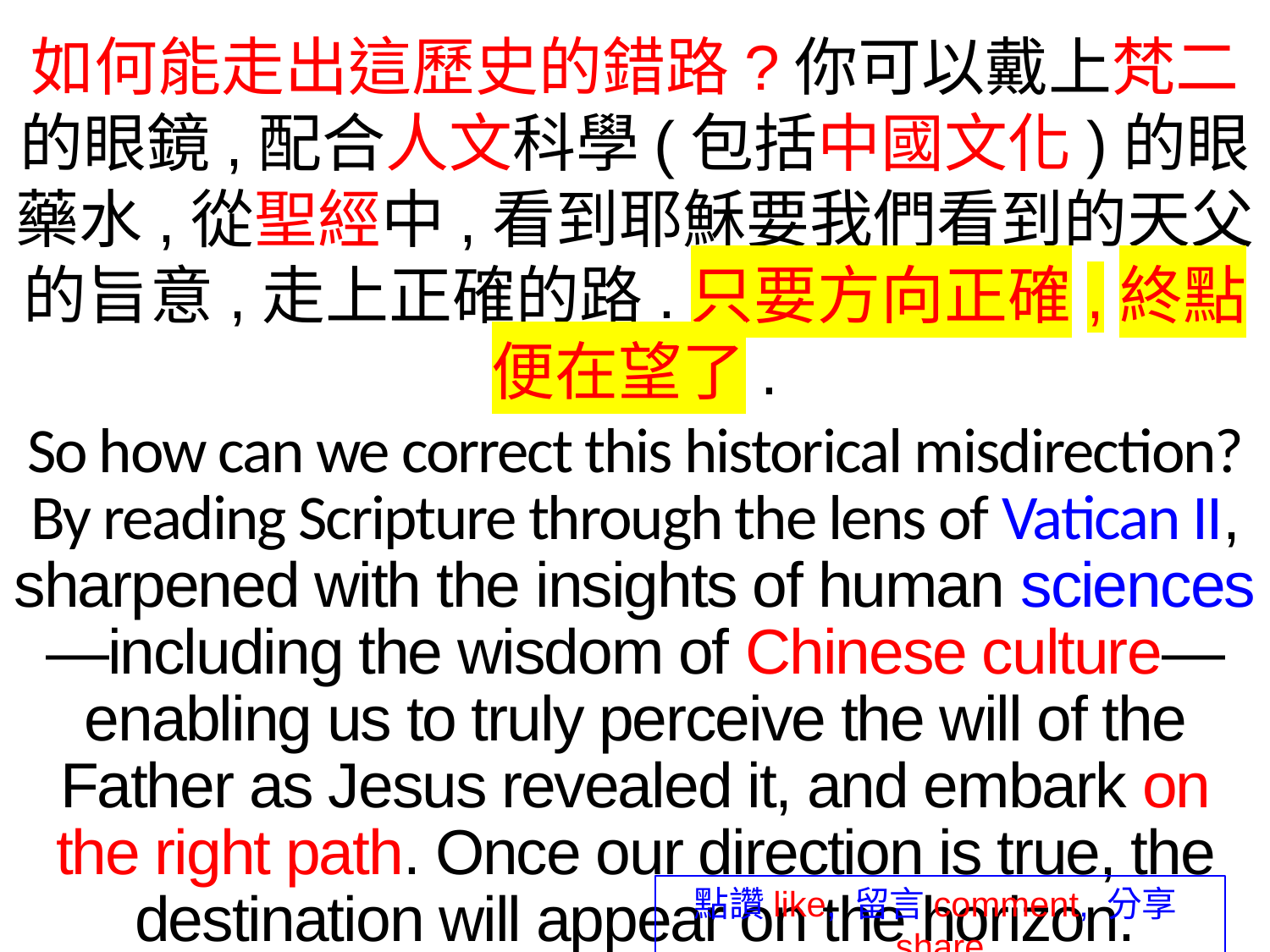

如何能走出這歷史的錯路?你可以戴上梵二的眼鏡,配合人文科學(包括中國文化)的眼藥水,從聖經中,看到耶穌要我們看到的天父的旨意,走上正確的路.只要方向正確,終點便在望了.
So how can we correct this historical misdirection? By reading Scripture through the lens of Vatican II, sharpened with the insights of human sciences—including the wisdom of Chinese culture—enabling us to truly perceive the will of the Father as Jesus revealed it, and embark on the right path. Once our direction is true, the destination will appear on the horizon.
點讚like, 留言comment, 分享share